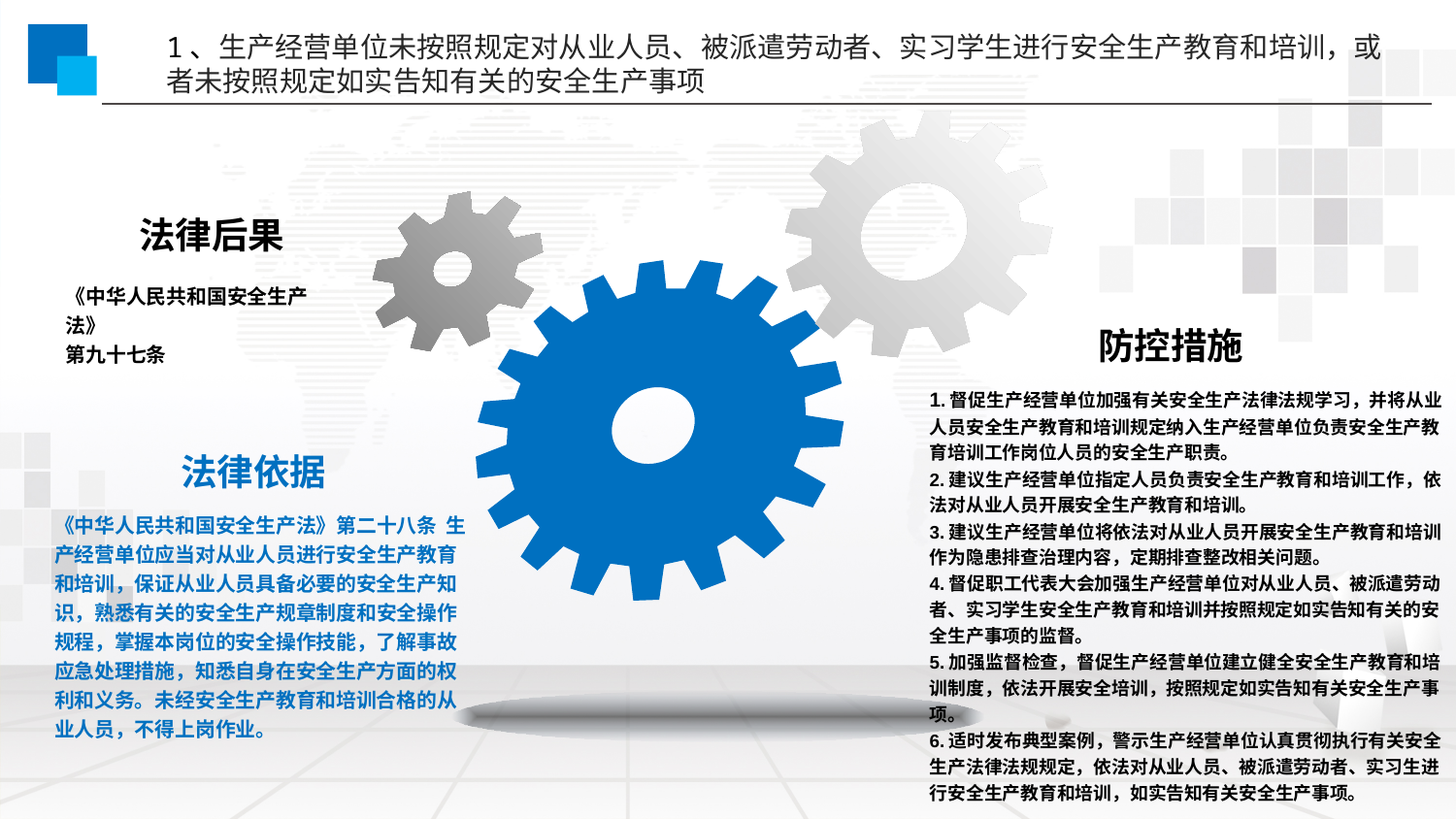

1、生产经营单位未按照规定对从业人员、被派遣劳动者、实习学生进行安全生产教育和培训，或者未按照规定如实告知有关的安全生产事项

法律后果

《中华人民共和国安全生产法》
第九十七条
防控措施
1.督促生产经营单位加强有关安全生产法律法规学习，并将从业人员安全生产教育和培训规定纳入生产经营单位负责安全生产教育培训工作岗位人员的安全生产职责。
2.建议生产经营单位指定人员负责安全生产教育和培训工作，依法对从业人员开展安全生产教育和培训。
3.建议生产经营单位将依法对从业人员开展安全生产教育和培训作为隐患排查治理内容，定期排查整改相关问题。
4.督促职工代表大会加强生产经营单位对从业人员、被派遣劳动者、实习学生安全生产教育和培训并按照规定如实告知有关的安全生产事项的监督。
5.加强监督检查，督促生产经营单位建立健全安全生产教育和培训制度，依法开展安全培训，按照规定如实告知有关安全生产事项。
6.适时发布典型案例，警示生产经营单位认真贯彻执行有关安全生产法律法规规定，依法对从业人员、被派遣劳动者、实习生进行安全生产教育和培训，如实告知有关安全生产事项。
法律依据
《中华人民共和国安全生产法》第二十八条  生产经营单位应当对从业人员进行安全生产教育和培训，保证从业人员具备必要的安全生产知识，熟悉有关的安全生产规章制度和安全操作规程，掌握本岗位的安全操作技能，了解事故应急处理措施，知悉自身在安全生产方面的权利和义务。未经安全生产教育和培训合格的从业人员，不得上岗作业。